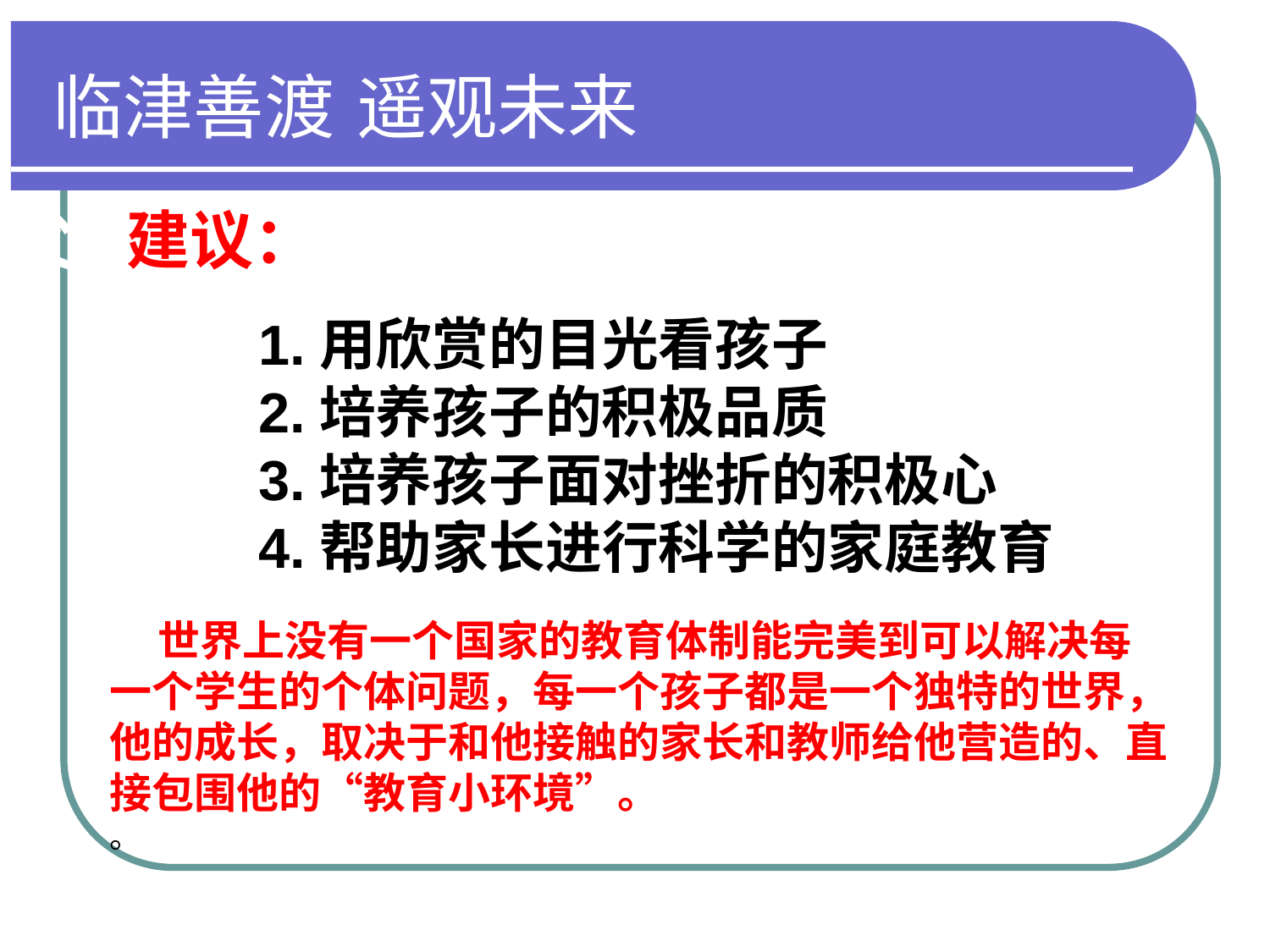

父母成长营（第一讲）走进初中生世界
建议：
1.用欣赏的目光看孩子
2.培养孩子的积极品质
3.培养孩子面对挫折的积极心
4.帮助家长进行科学的家庭教育

    世界上没有一个国家的教育体制能完美到可以解决每一个学生的个体问题，每一个孩子都是一个独特的世界，他的成长，取决于和他接触的家长和教师给他营造的、直接包围他的“教育小环境”。
。